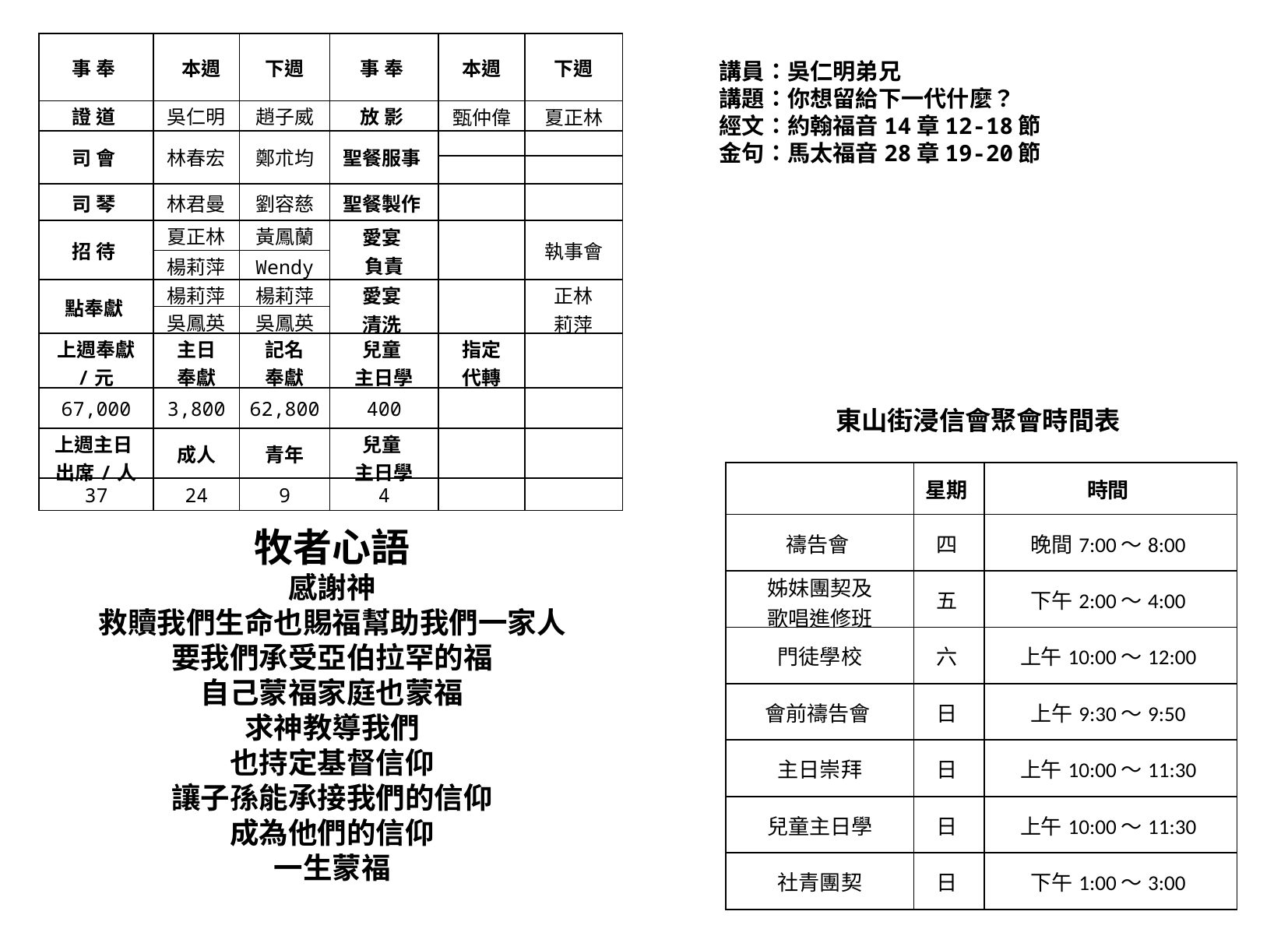

| 事 奉 | 本週 | 下週 | 事 奉 | 本週 | 下週 |
| --- | --- | --- | --- | --- | --- |
| 證 道 | 吳仁明 | 趙子威 | 放 影 | 甄仲偉 | 夏正林 |
| 司 會 | 林春宏 | 鄭朮均 | 聖餐服事 |  |  |
|  |  |  |  |  |  |
| 司 琴 | 林君曼 | 劉容慈 | 聖餐製作 |  |  |
| 招 待 | 夏正林 | 黃鳳蘭 | 愛宴 負責 |  | 執事會 |
|  | 楊莉萍 | Wendy |  |  |  |
| 點奉獻 | 楊莉萍 | 楊莉萍 | 愛宴 清洗 |  | 正林 莉萍 |
|  | 吳鳳英 | 吳鳳英 |  |  |  |
| 上週奉獻 /元 | 主日 奉獻 | 記名 奉獻 | 兒童 主日學 | 指定 代轉 |  |
| 67,000 | 3,800 | 62,800 | 400 |  |  |
| 上週主日 出席/人 | 成人 | 青年 | 兒童 主日學 |  |  |
| 37 | 24 | 9 | 4 |  |  |

講員：吳仁明弟兄
講題：你想留給下一代什麼？
經文：約翰福音14章12-18節
金句：馬太福音28章19-20節

東山街浸信會聚會時間表
|  | 星期 | 時間 |
| --- | --- | --- |
| 禱告會 | 四 | 晚間7:00～8:00 |
| 姊妹團契及 歌唱進修班 | 五 | 下午2:00～4:00 |
| 門徒學校 | 六 | 上午10:00～12:00 |
| 會前禱告會 | 日 | 上午9:30～9:50 |
| 主日崇拜 | 日 | 上午10:00～11:30 |
| 兒童主日學 | 日 | 上午10:00～11:30 |
| 社青團契 | 日 | 下午1:00～3:00 |
牧者心語
感謝神
救贖我們生命也賜福幫助我們一家人
要我們承受亞伯拉罕的福
自己蒙福家庭也蒙福
求神教導我們
也持定基督信仰
讓子孫能承接我們的信仰
成為他們的信仰
一生蒙福